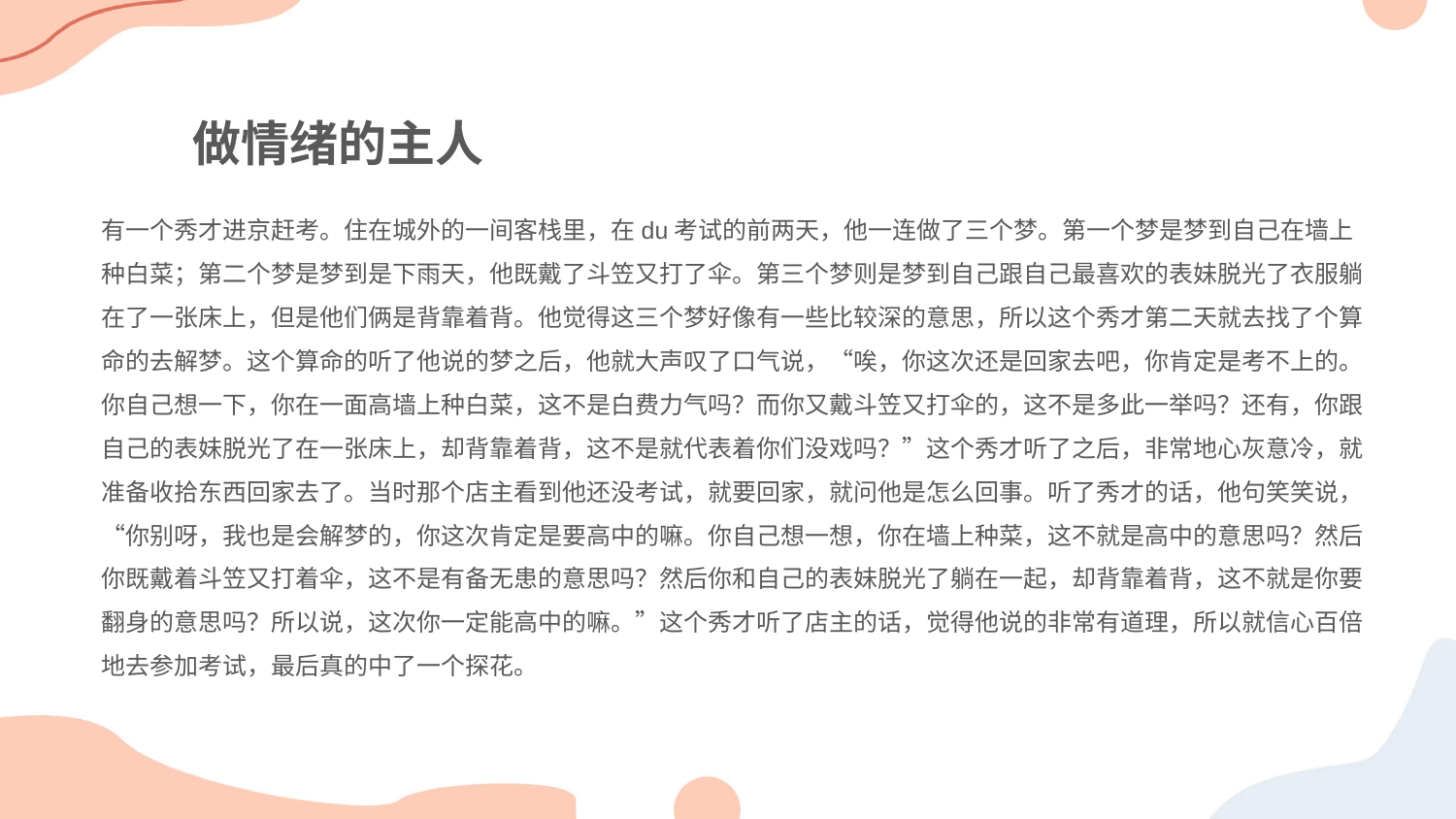

做情绪的主人
有一个秀才进京赶考。住在城外的一间客栈里，在du考试的前两天，他一连做了三个梦。第一个梦是梦到自己在墙上种白菜；第二个梦是梦到是下雨天，他既戴了斗笠又打了伞。第三个梦则是梦到自己跟自己最喜欢的表妹脱光了衣服躺在了一张床上，但是他们俩是背靠着背。他觉得这三个梦好像有一些比较深的意思，所以这个秀才第二天就去找了个算命的去解梦。这个算命的听了他说的梦之后，他就大声叹了口气说，“唉，你这次还是回家去吧，你肯定是考不上的。你自己想一下，你在一面高墙上种白菜，这不是白费力气吗？而你又戴斗笠又打伞的，这不是多此一举吗？还有，你跟自己的表妹脱光了在一张床上，却背靠着背，这不是就代表着你们没戏吗？”这个秀才听了之后，非常地心灰意冷，就准备收拾东西回家去了。当时那个店主看到他还没考试，就要回家，就问他是怎么回事。听了秀才的话，他句笑笑说，“你别呀，我也是会解梦的，你这次肯定是要高中的嘛。你自己想一想，你在墙上种菜，这不就是高中的意思吗？然后你既戴着斗笠又打着伞，这不是有备无患的意思吗？然后你和自己的表妹脱光了躺在一起，却背靠着背，这不就是你要翻身的意思吗？所以说，这次你一定能高中的嘛。”这个秀才听了店主的话，觉得他说的非常有道理，所以就信心百倍地去参加考试，最后真的中了一个探花。